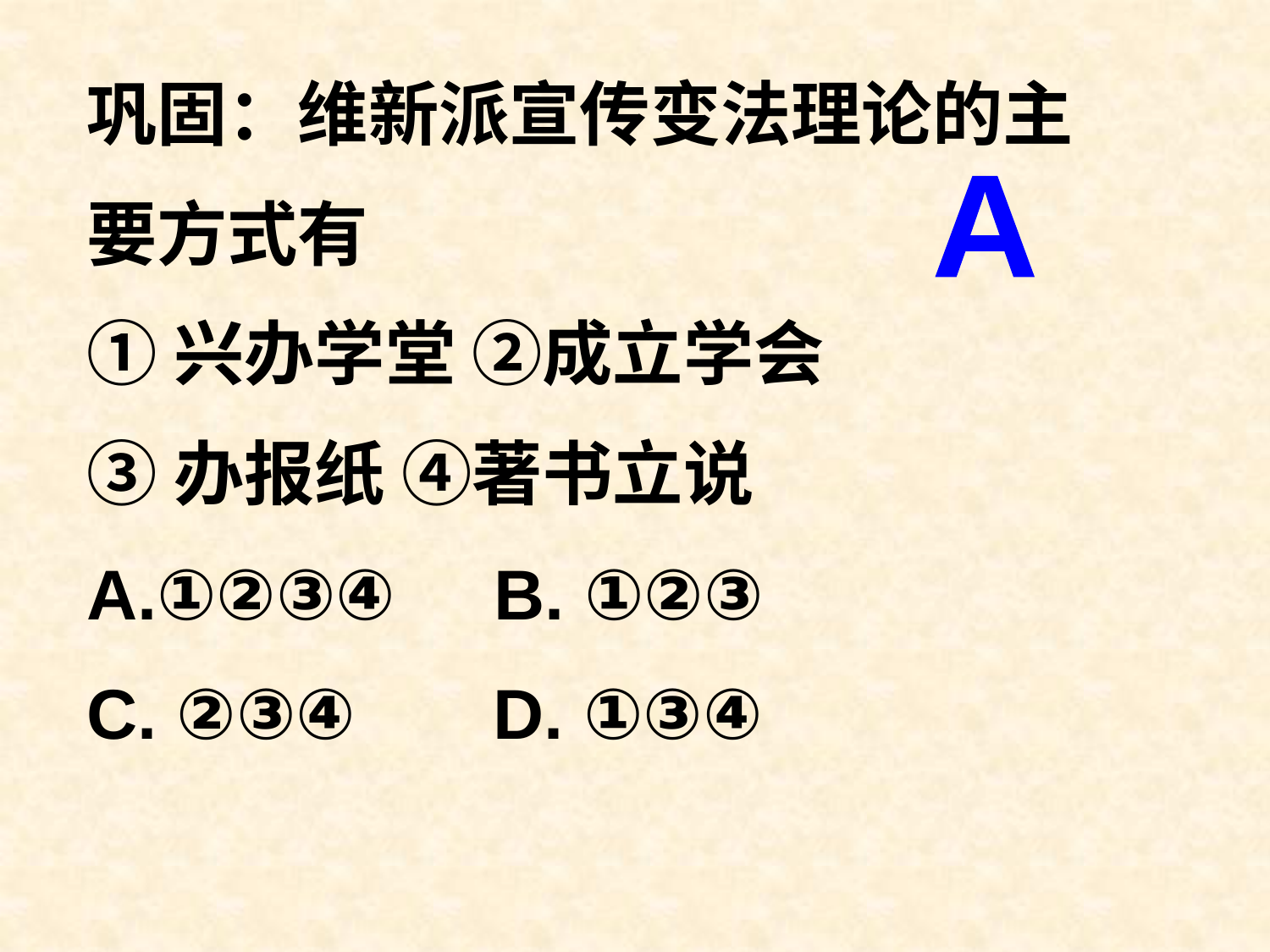

巩固：维新派宣传变法理论的主
要方式有
①兴办学堂 ②成立学会
③办报纸 ④著书立说
①②③④     B. ①②③
C. ②③④       D. ①③④
A